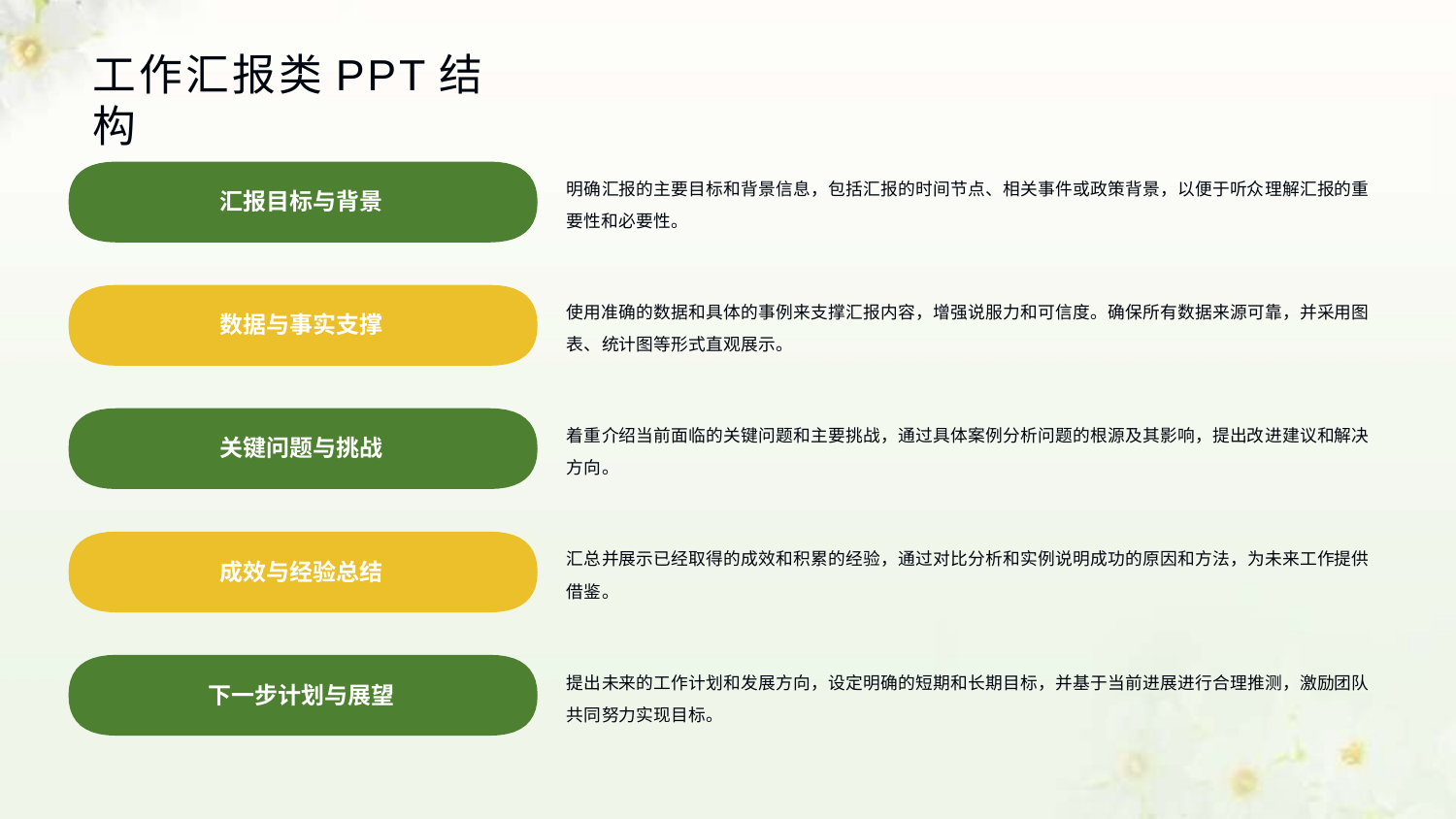

# 工作汇报类PPT结构

明确汇报的主要目标和背景信息，包括汇报的时间节点、相关事件或政策背景，以便于听众理解汇报的重 要性和必要性。
汇报目标与背景

使用准确的数据和具体的事例来支撑汇报内容，增强说服力和可信度。确保所有数据来源可靠，并采用图 表、统计图等形式直观展示。
数据与事实支撑

着重介绍当前面临的关键问题和主要挑战，通过具体案例分析问题的根源及其影响，提出改进建议和解决 方向。
关键问题与挑战

汇总并展示已经取得的成效和积累的经验，通过对比分析和实例说明成功的原因和方法，为未来工作提供 借鉴。
成效与经验总结

提出未来的工作计划和发展方向，设定明确的短期和长期目标，并基于当前进展进行合理推测，激励团队 共同努力实现目标。
下一步计划与展望